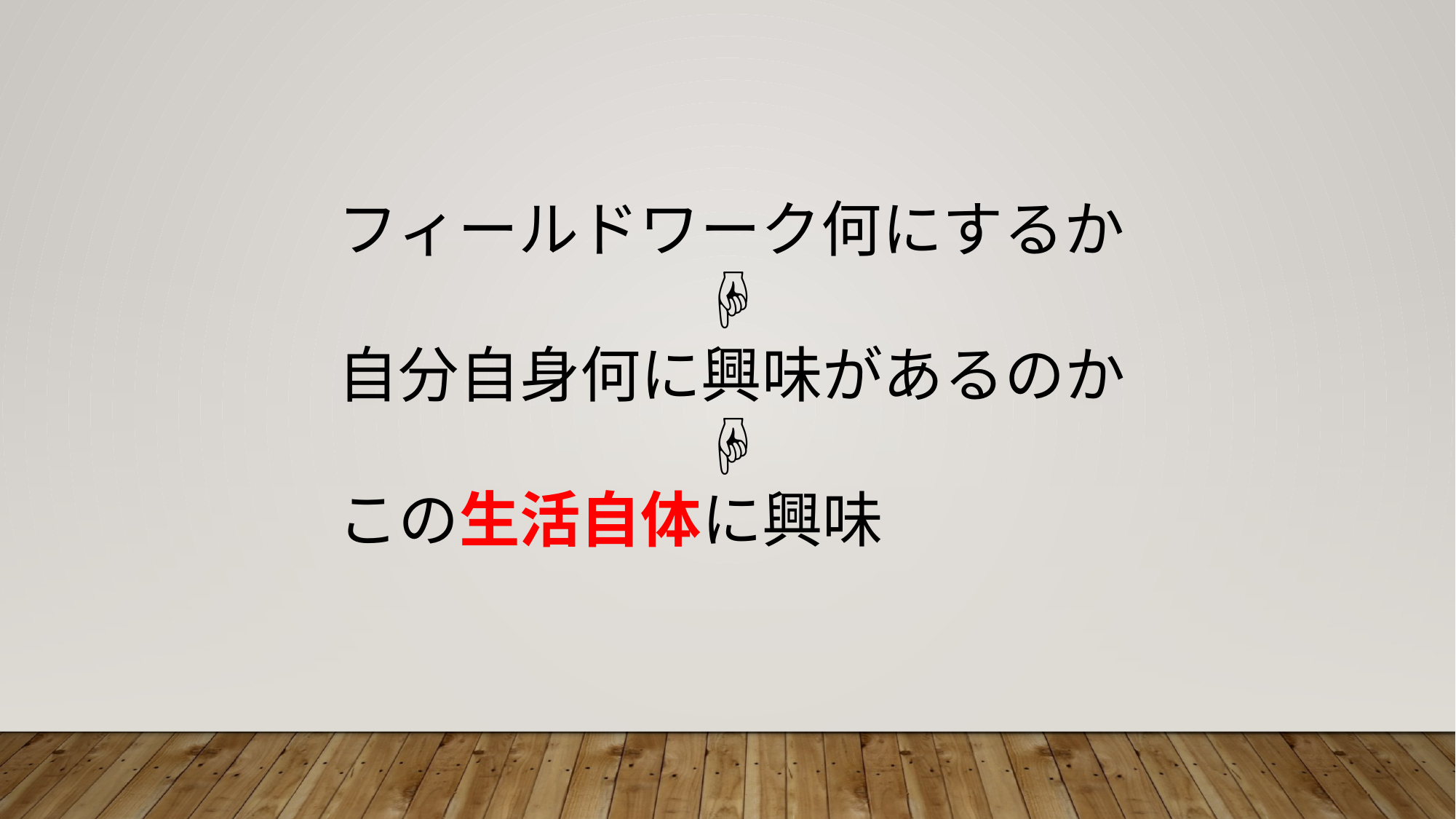

フィールドワーク何にするか
　　　　　　☟
自分自身何に興味があるのか
　　　　　　☟
この生活自体に興味